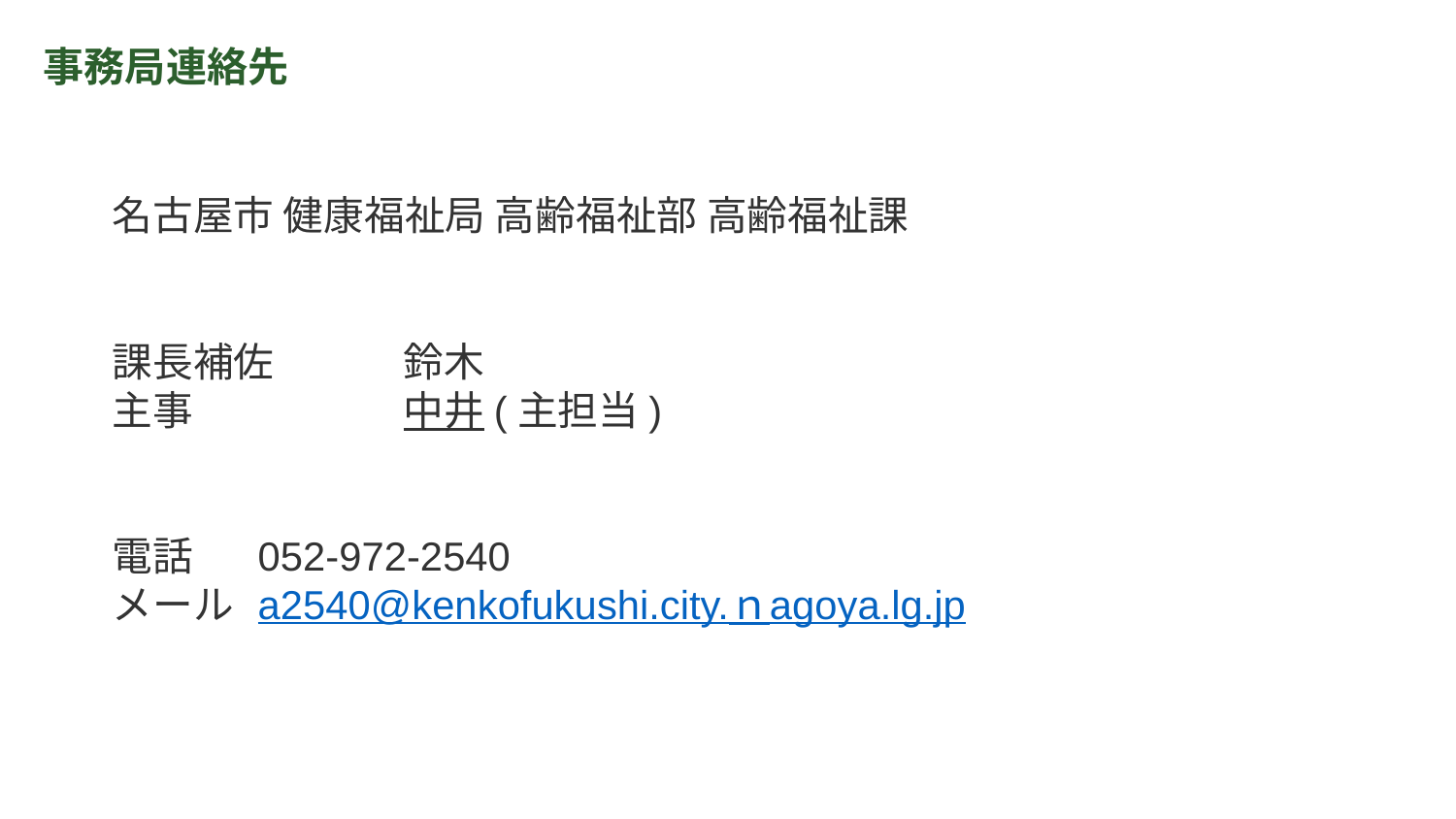

事務局連絡先

名古屋市 健康福祉局 高齢福祉部 高齢福祉課

課長補佐	鈴木
主事		中井(主担当)

電話	052-972-2540
メール	a2540@kenkofukushi.city.ｎagoya.lg.jp